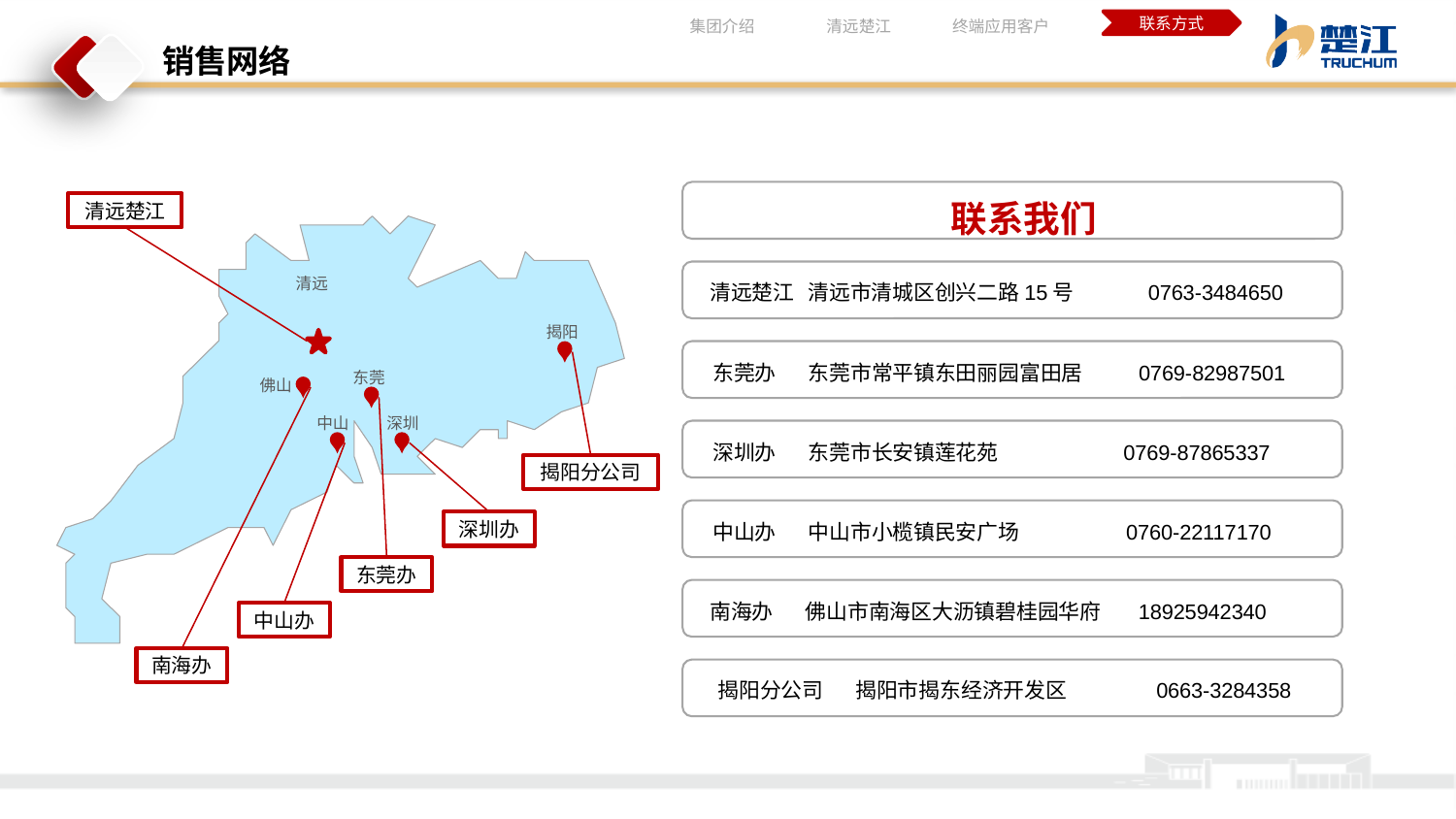

集团介绍
清远楚江
终端应用客户
联系方式
销售网络
联系我们

清远楚江

清远楚江   清远市清城区创兴二路15号               0763-3484650
清远

揭阳

  东莞办       东莞市常平镇东田丽园富田居           0769-82987501
东莞
佛山

中山
深圳

  深圳办       东莞市长安镇莲花苑                          0769-87865337

揭阳分公司

  中山办       中山市小榄镇民安广场                      0760-22117170

深圳办
东莞办

南海办       佛山市南海区大沥镇碧桂园华府       18925942340
中山办

南海办

 揭阳分公司       揭阳市揭东经济开发区　　　　0663-3284358